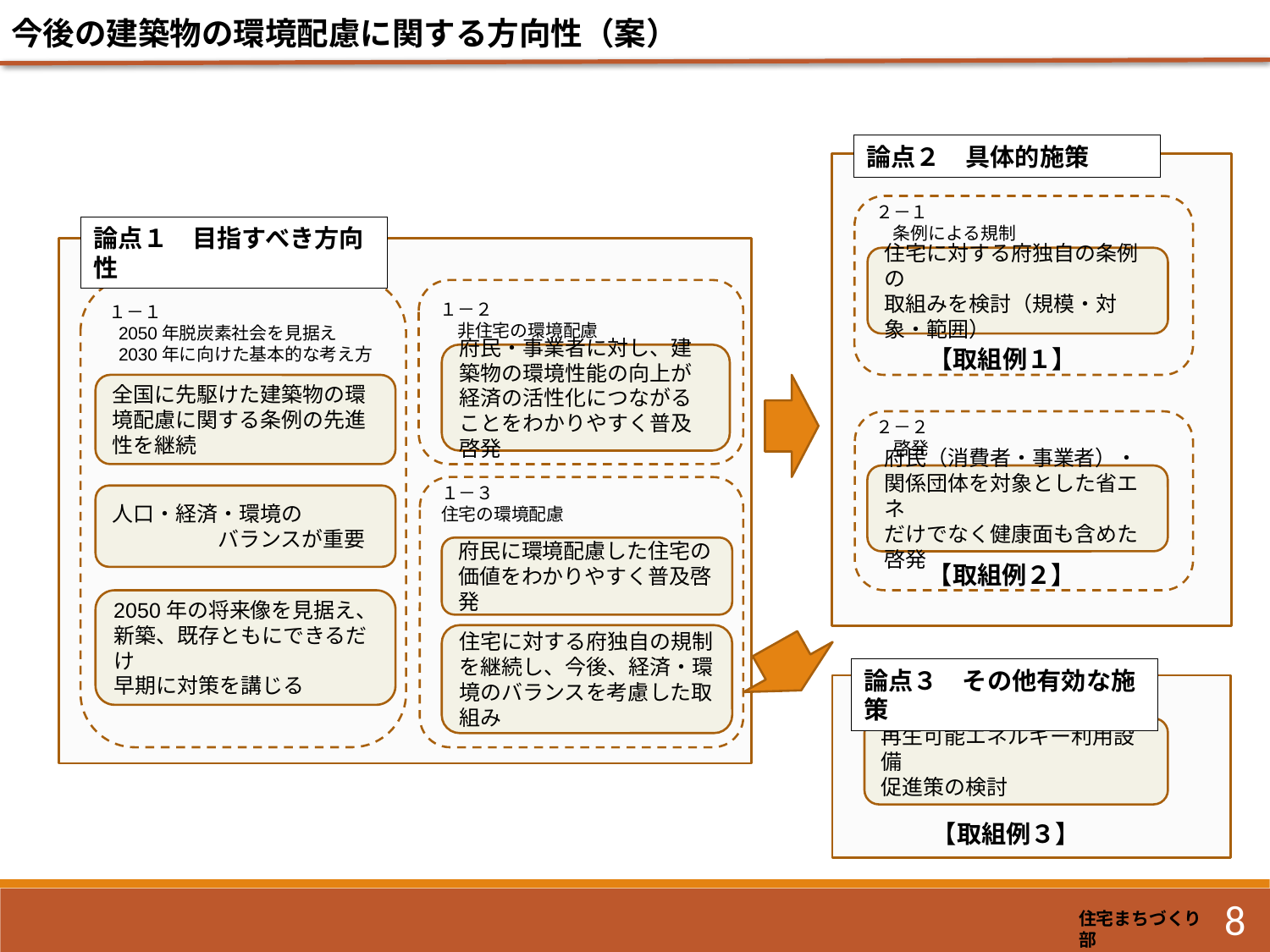

今後の建築物の環境配慮に関する方向性（案）
論点２　具体的施策

２－１
　条例による規制

論点１　目指すべき方向性

住宅に対する府独自の条例の
取組みを検討（規模・対象・範囲）

１－１
  2050年脱炭素社会を見据え
  2030年に向けた基本的な考え方

１－２
　非住宅の環境配慮

【取組例１】
府民・事業者に対し、建築物の環境性能の向上が経済の活性化につながることをわかりやすく普及啓発

全国に先駆けた建築物の環境配慮に関する条例の先進性を継続

２－２
　啓発

府民（消費者・事業者）・
関係団体を対象とした省エネ
だけでなく健康面も含めた啓発
１－３
住宅の環境配慮

人口・経済・環境の
　　　　　バランスが重要
府民に環境配慮した住宅の価値をわかりやすく普及啓発
【取組例２】
2050年の将来像を見据え、新築、既存ともにできるだけ
早期に対策を講じる

住宅に対する府独自の規制を継続し、今後、経済・環境のバランスを考慮した取組み
論点３　その他有効な施策

再生可能エネルギー利用設備
促進策の検討
【取組例３】
8
住宅まちづくり部